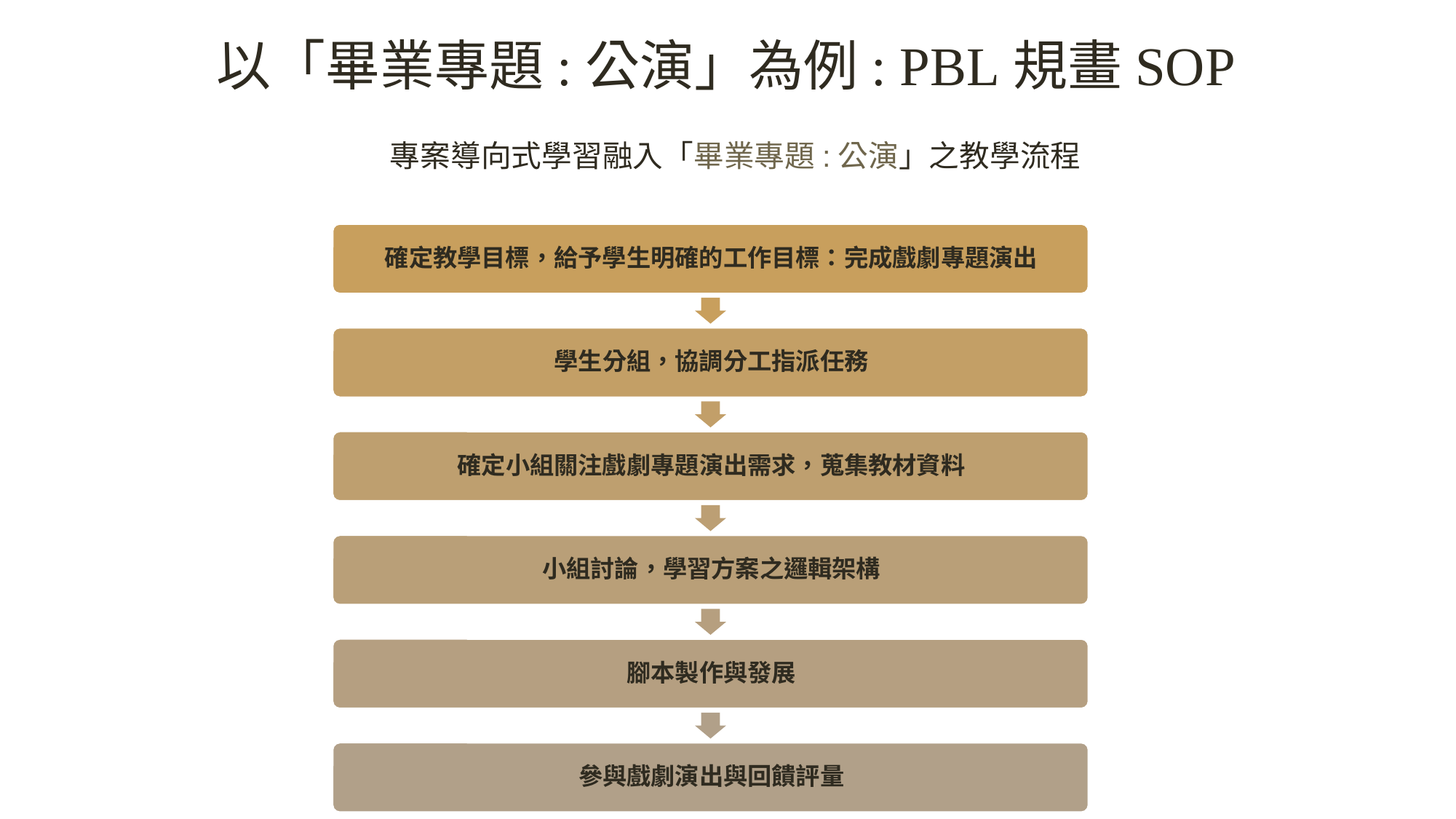

以「畢業專題:公演」為例
            PBL規畫SOP
以「畢業專題:公演」為例: PBL規畫SOP
專案導向式學習融入「畢業專題:公演」之教學流程
確定教學目標，給予學生明確的工作目標：完成戲劇專題演出

學生分組，協調分工指派任務

確定小組關注戲劇專題演出需求，蒐集教材資料

小組討論，學習方案之邏輯架構

腳本製作與發展

參與戲劇演出與回饋評量
10